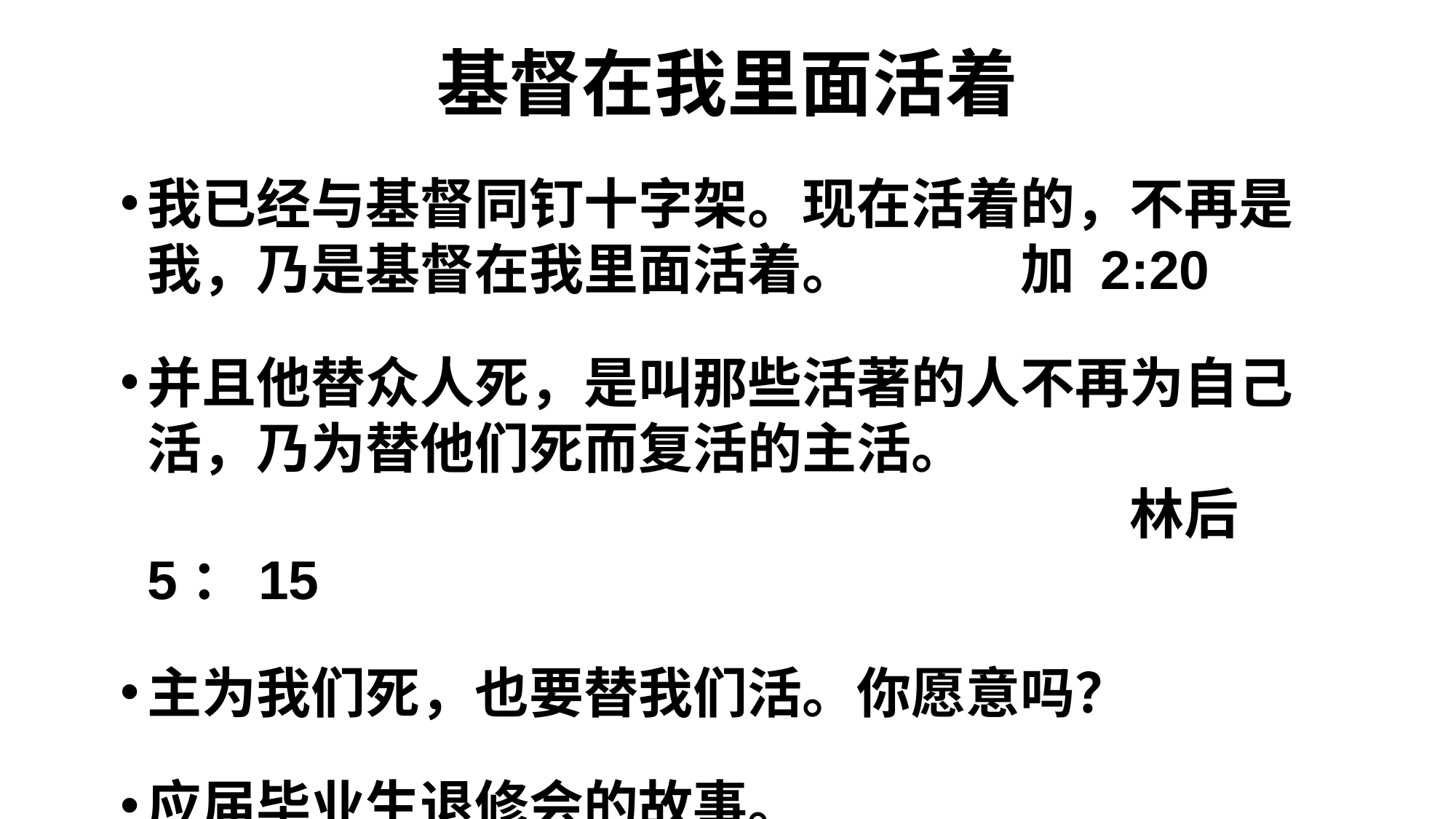

# 基督在我里面活着
我已经与基督同钉十字架。现在活着的，不再是我，乃是基督在我里面活着。		加 2:20
并且他替众人死，是叫那些活著的人不再为自己活，乃为替他们死而复活的主活。												林后 5：15
主为我们死，也要替我们活。你愿意吗？
应届毕业生退修会的故事。